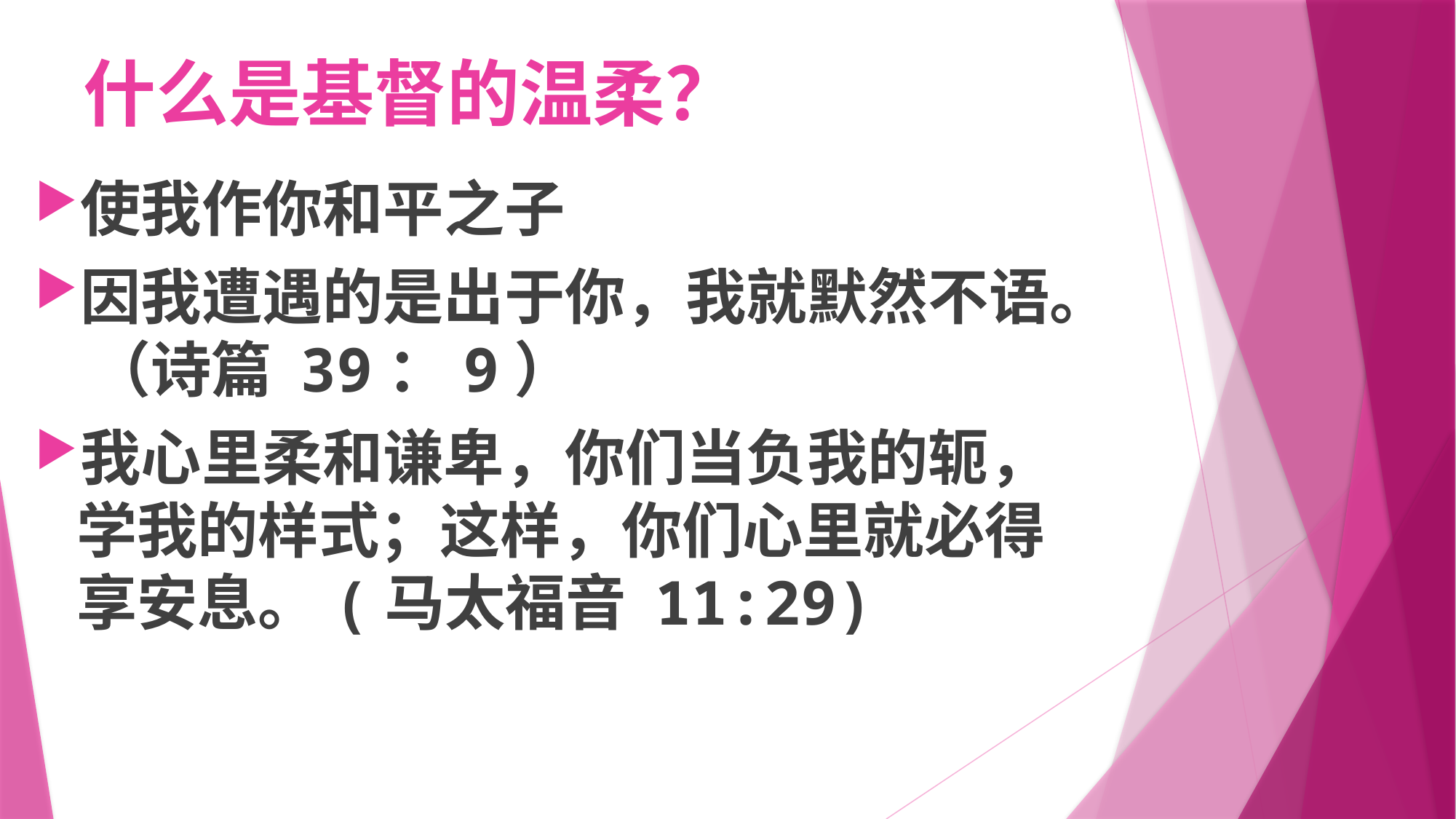

# 什么是基督的温柔？
使我作你和平之子
因我遭遇的是出于你，我就默然不语。 （诗篇 39：9）
我心里柔和谦卑，你们当负我的轭，学我的样式；这样，你们心里就必得享安息。(马太福音 11:29)